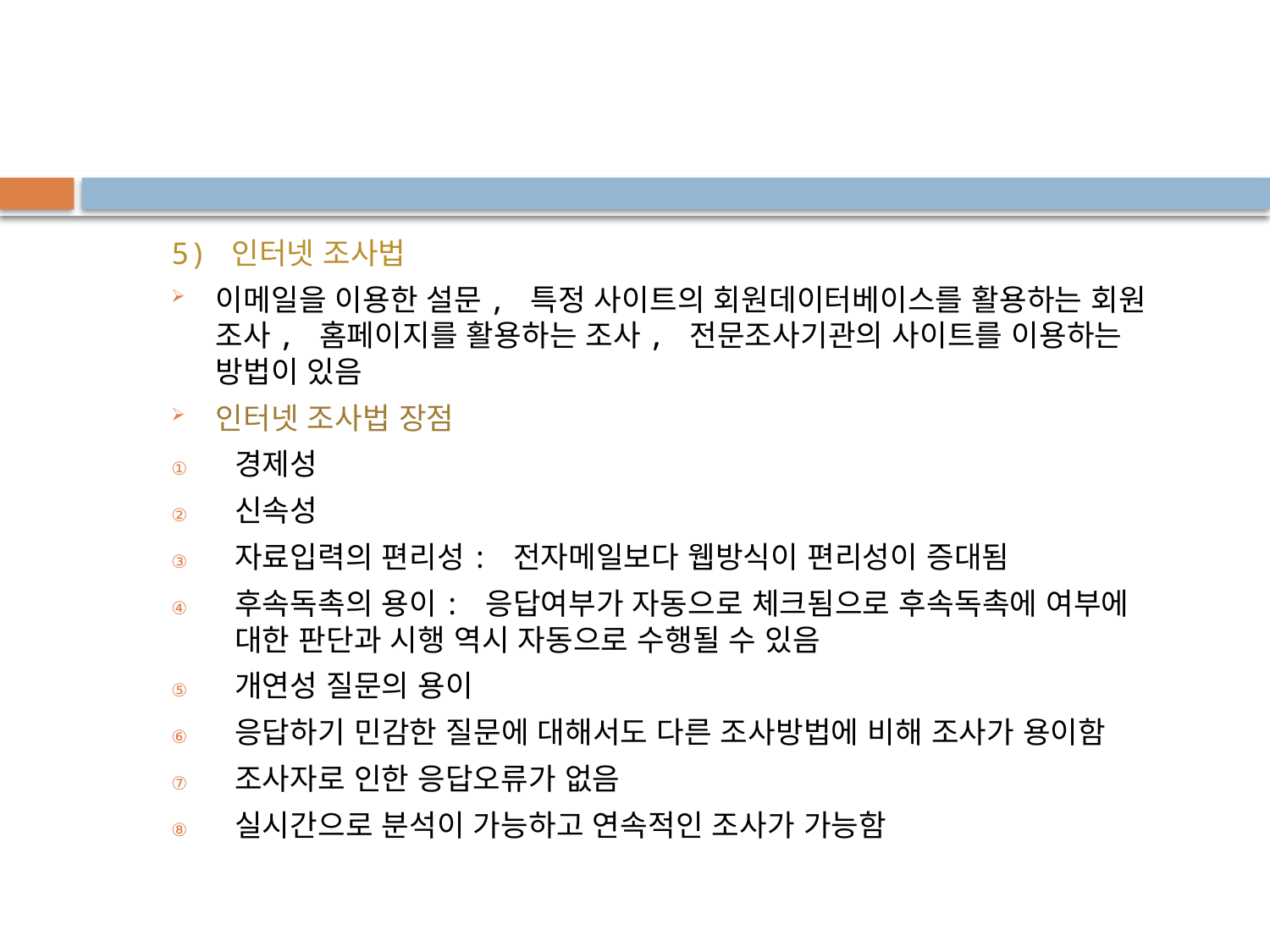

5) 인터넷 조사법
이메일을 이용한 설문, 특정 사이트의 회원데이터베이스를 활용하는 회원 조사, 홈페이지를 활용하는 조사, 전문조사기관의 사이트를 이용하는 방법이 있음
인터넷 조사법 장점
경제성
신속성
자료입력의 편리성: 전자메일보다 웹방식이 편리성이 증대됨
후속독촉의 용이: 응답여부가 자동으로 체크됨으로 후속독촉에 여부에 대한 판단과 시행 역시 자동으로 수행될 수 있음
개연성 질문의 용이
응답하기 민감한 질문에 대해서도 다른 조사방법에 비해 조사가 용이함
조사자로 인한 응답오류가 없음
실시간으로 분석이 가능하고 연속적인 조사가 가능함